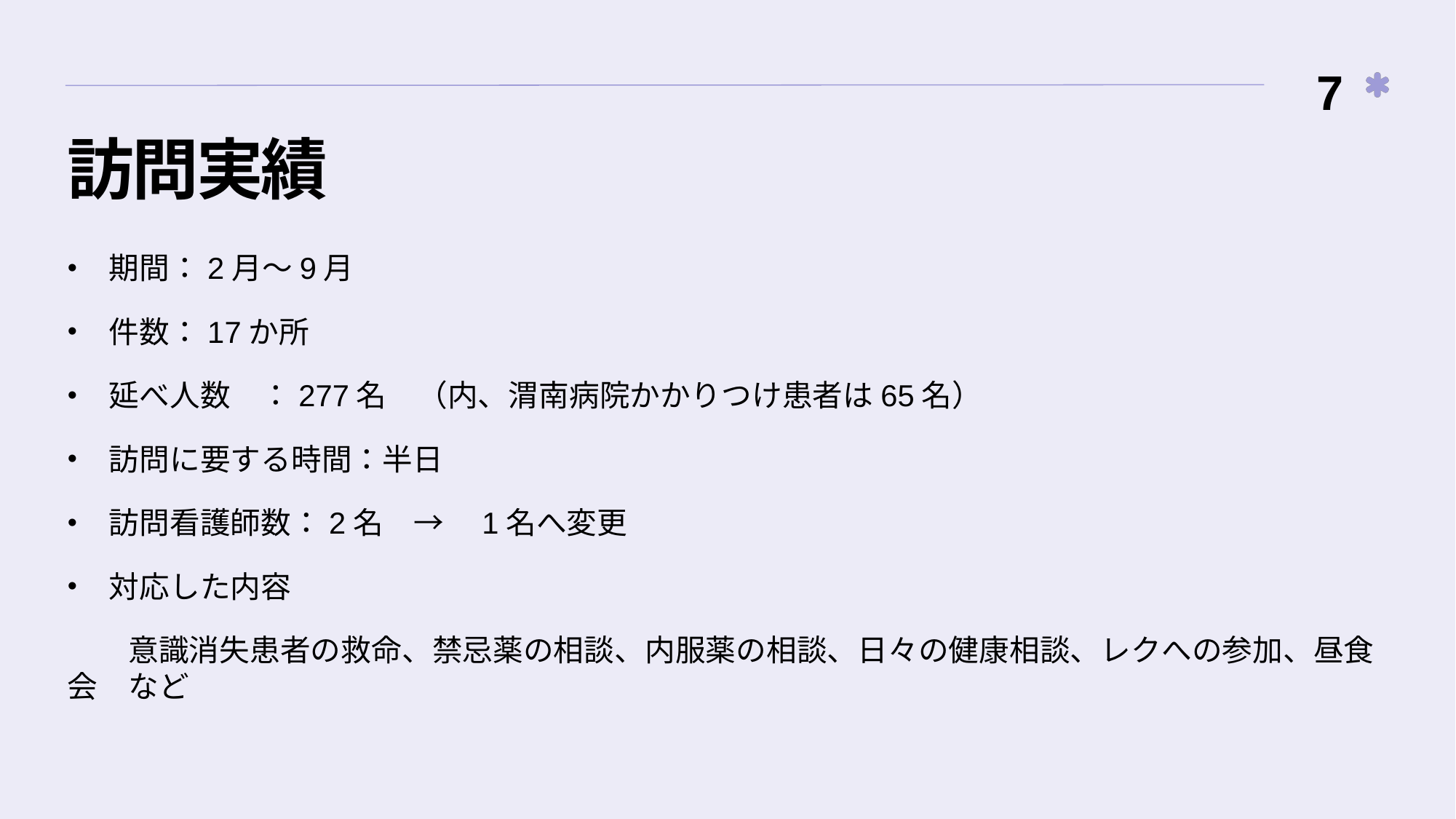

7
# 訪問実績
期間：2月～9月
件数：17か所
延べ人数　：277名　（内、渭南病院かかりつけ患者は65名）
訪問に要する時間：半日
訪問看護師数：2名　→　1名へ変更
対応した内容
　　意識消失患者の救命、禁忌薬の相談、内服薬の相談、日々の健康相談、レクへの参加、昼食会　など